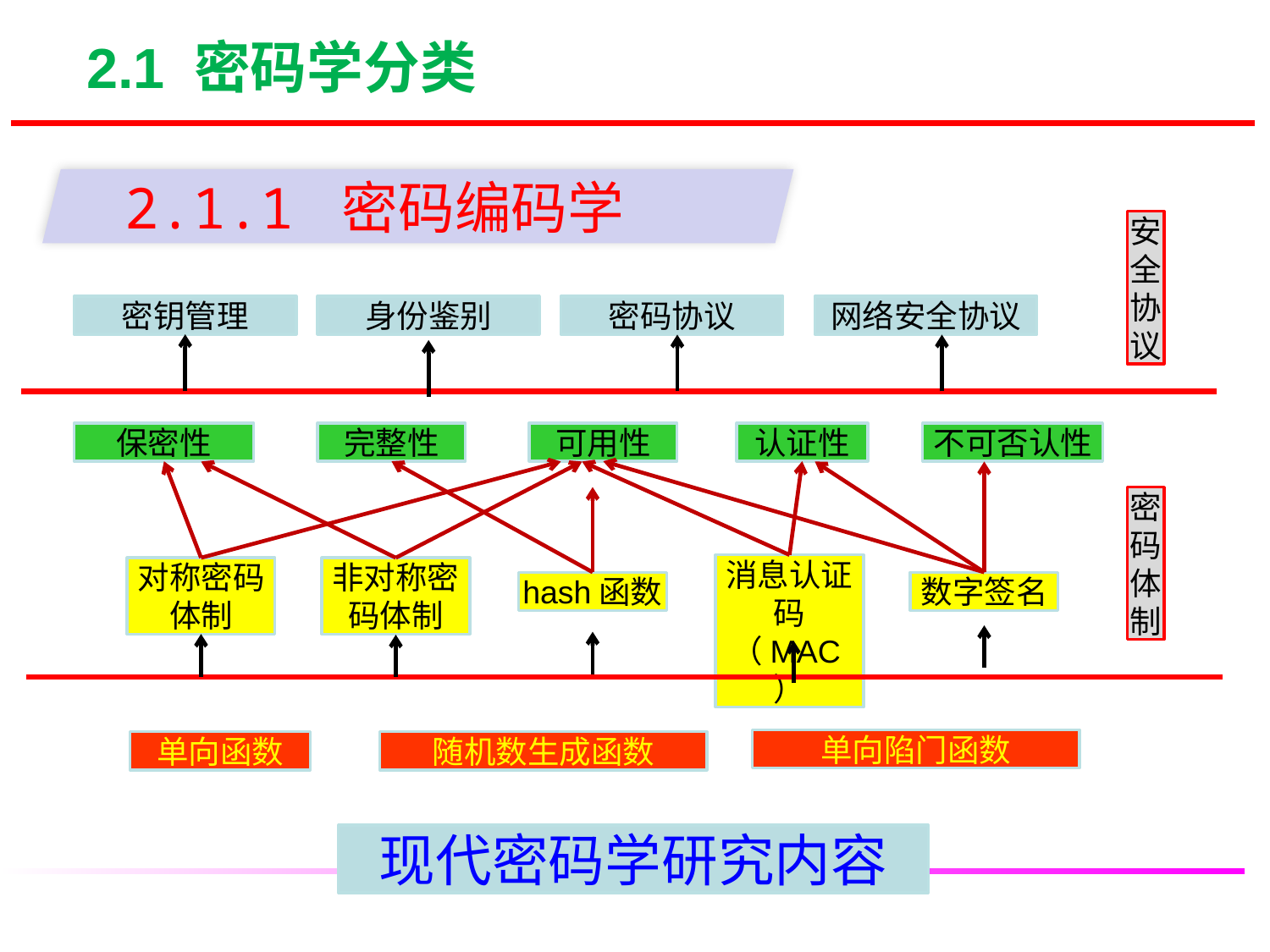

2.1 密码学分类
2.1.1 密码编码学
安
全
协
议
网络安全协议
密钥管理
身份鉴别
密码协议
完整性
可用性
保密性
认证性
不可否认性
密码体制
消息认证码（MAC）
对称密码体制
非对称密码体制
hash函数
数字签名
单向陷门函数
单向函数
随机数生成函数
现代密码学研究内容